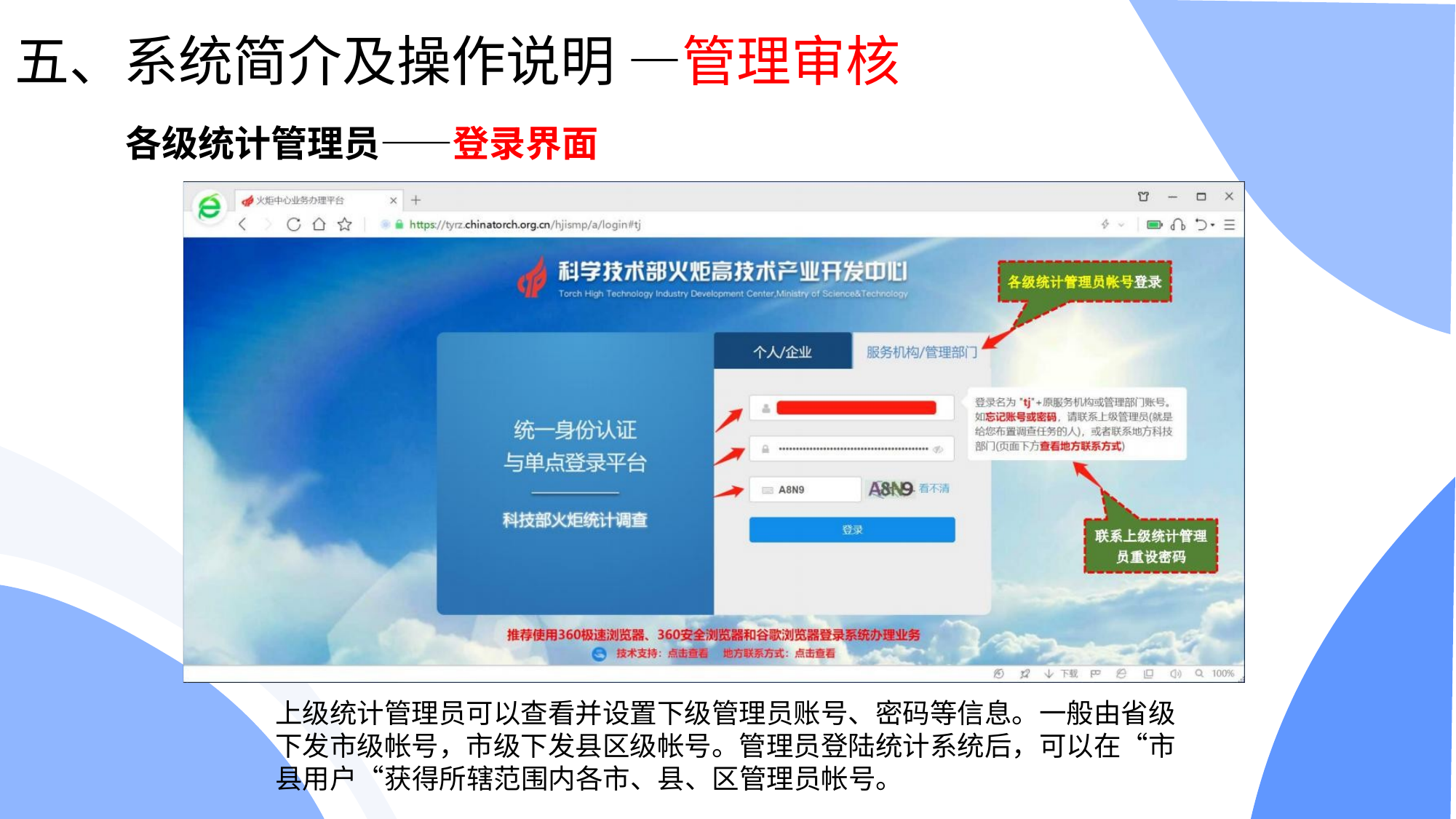

# 五、系统简介及操作说明 —管理审核
各级统计管理员——登录界面

上级统计管理员可以查看并设置下级管理员账号、密码等信息。一般由省级 下发市级帐号，市级下发县区级帐号。管理员登陆统计系统后，可以在“市 县用户“获得所辖范围内各市、县、区管理员帐号。